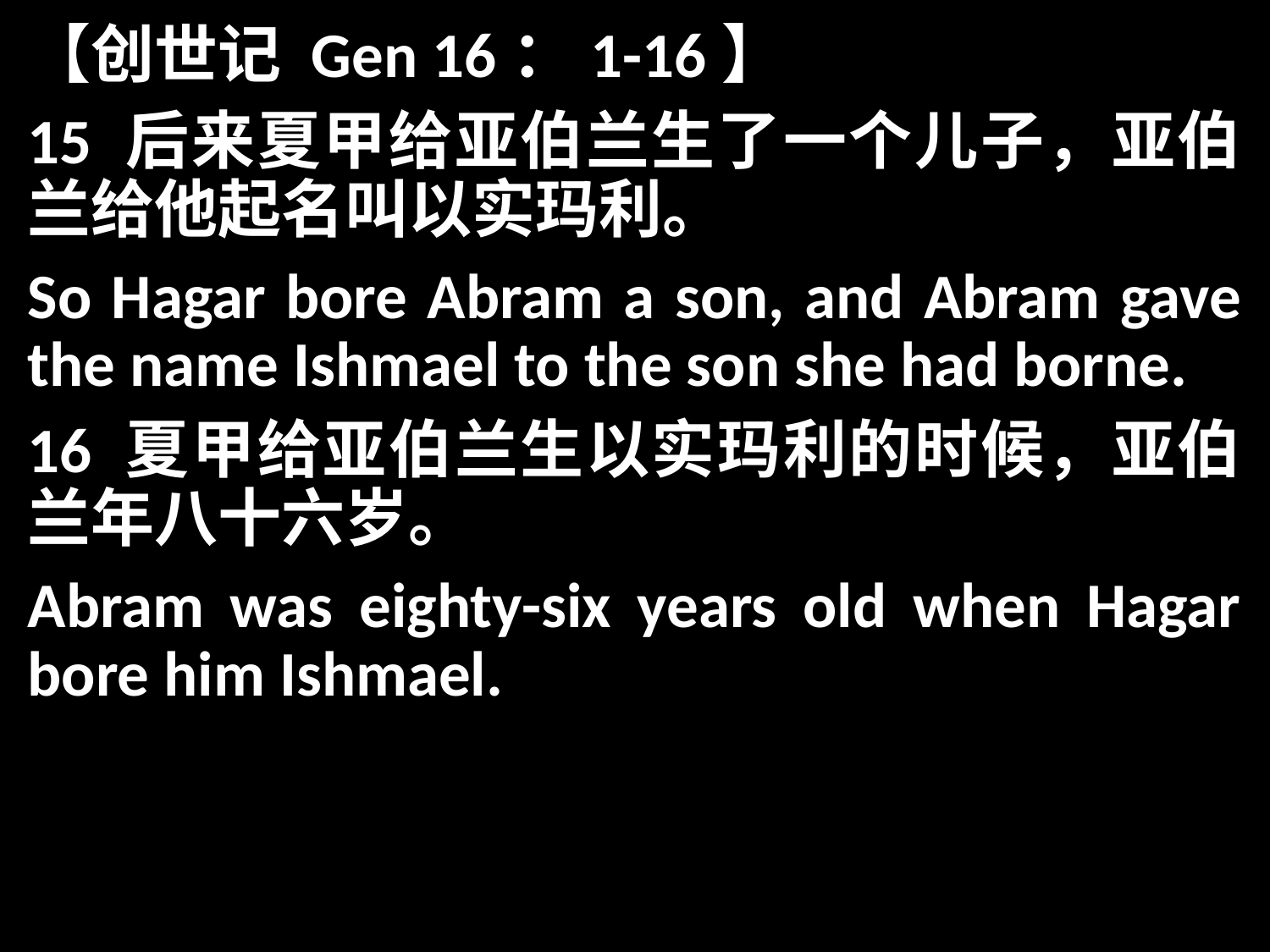

【创世记 Gen 16：1-16】
15 后来夏甲给亚伯兰生了一个儿子，亚伯兰给他起名叫以实玛利。
So Hagar bore Abram a son, and Abram gave the name Ishmael to the son she had borne.
16 夏甲给亚伯兰生以实玛利的时候，亚伯兰年八十六岁。
Abram was eighty-six years old when Hagar bore him Ishmael.